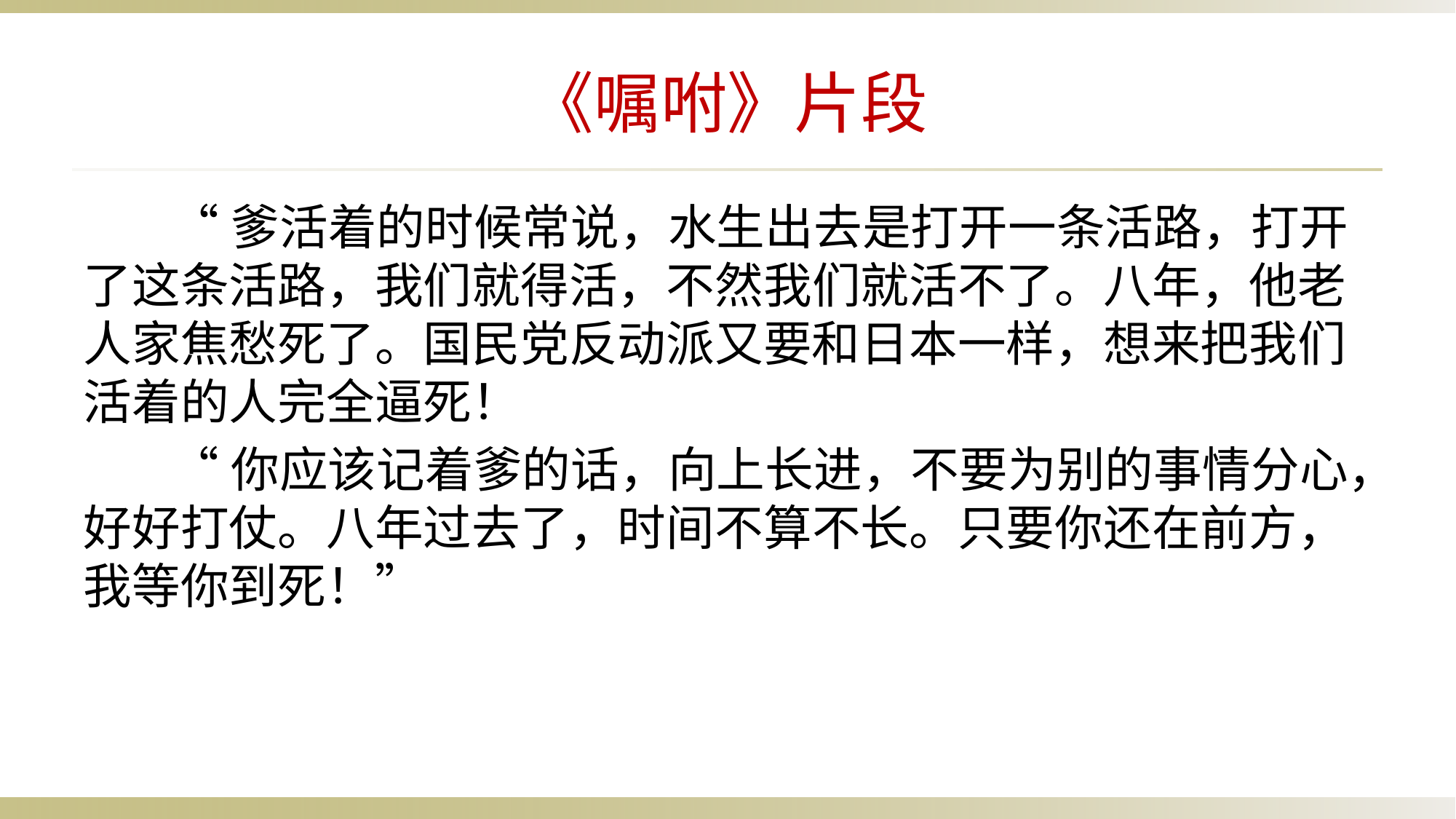

# 《嘱咐》片段
        “爹活着的时候常说，水生出去是打开一条活路，打开了这条活路，我们就得活，不然我们就活不了。八年，他老人家焦愁死了。国民党反动派又要和日本一样，想来把我们活着的人完全逼死！
        “你应该记着爹的话，向上长进，不要为别的事情分心，好好打仗。八年过去了，时间不算不长。只要你还在前方，我等你到死！”